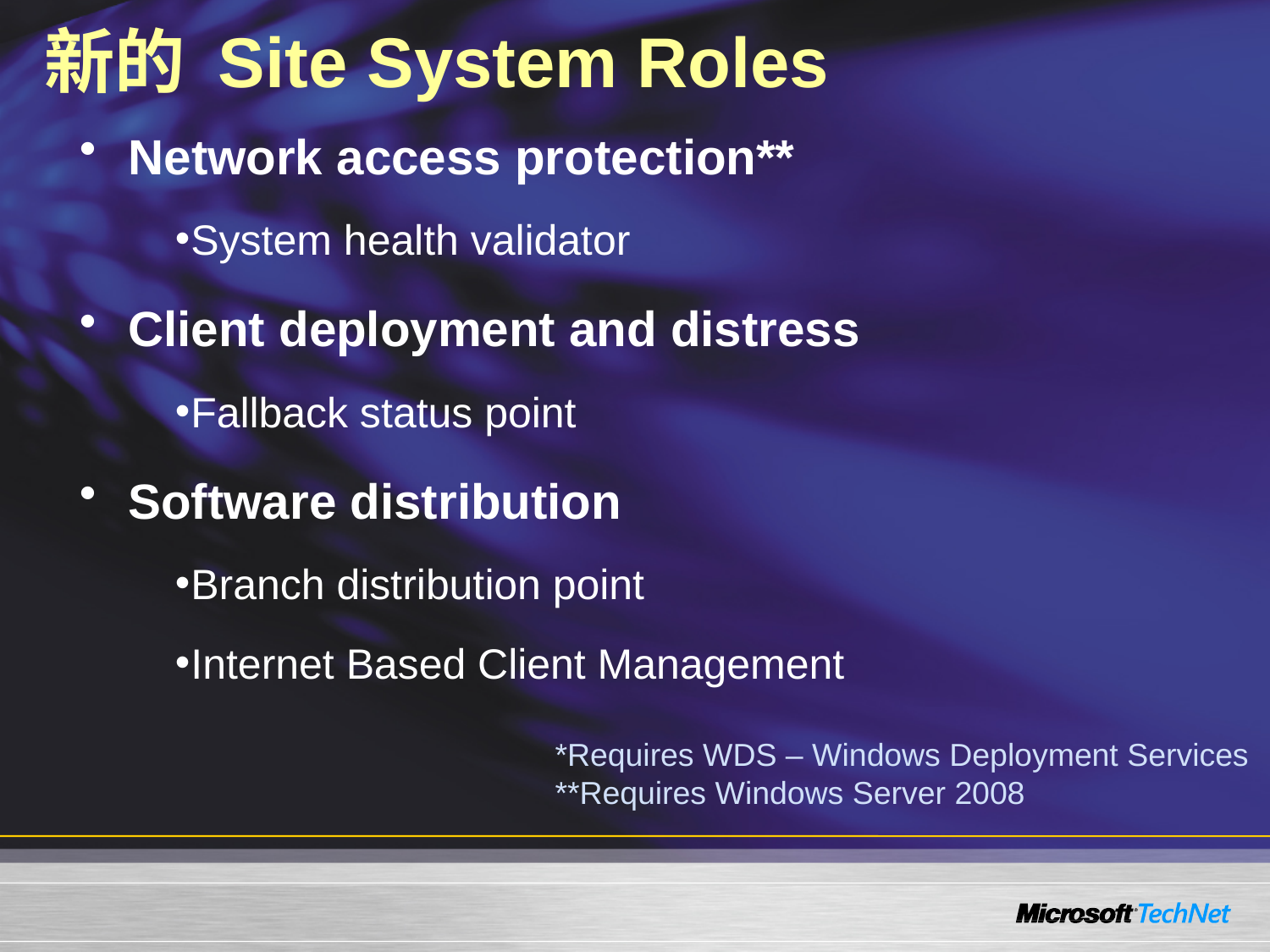

# 新的 Site System Roles
Network access protection**
System health validator
Client deployment and distress
Fallback status point
Software distribution
Branch distribution point
Internet Based Client Management
*Requires WDS – Windows Deployment Services
**Requires Windows Server 2008